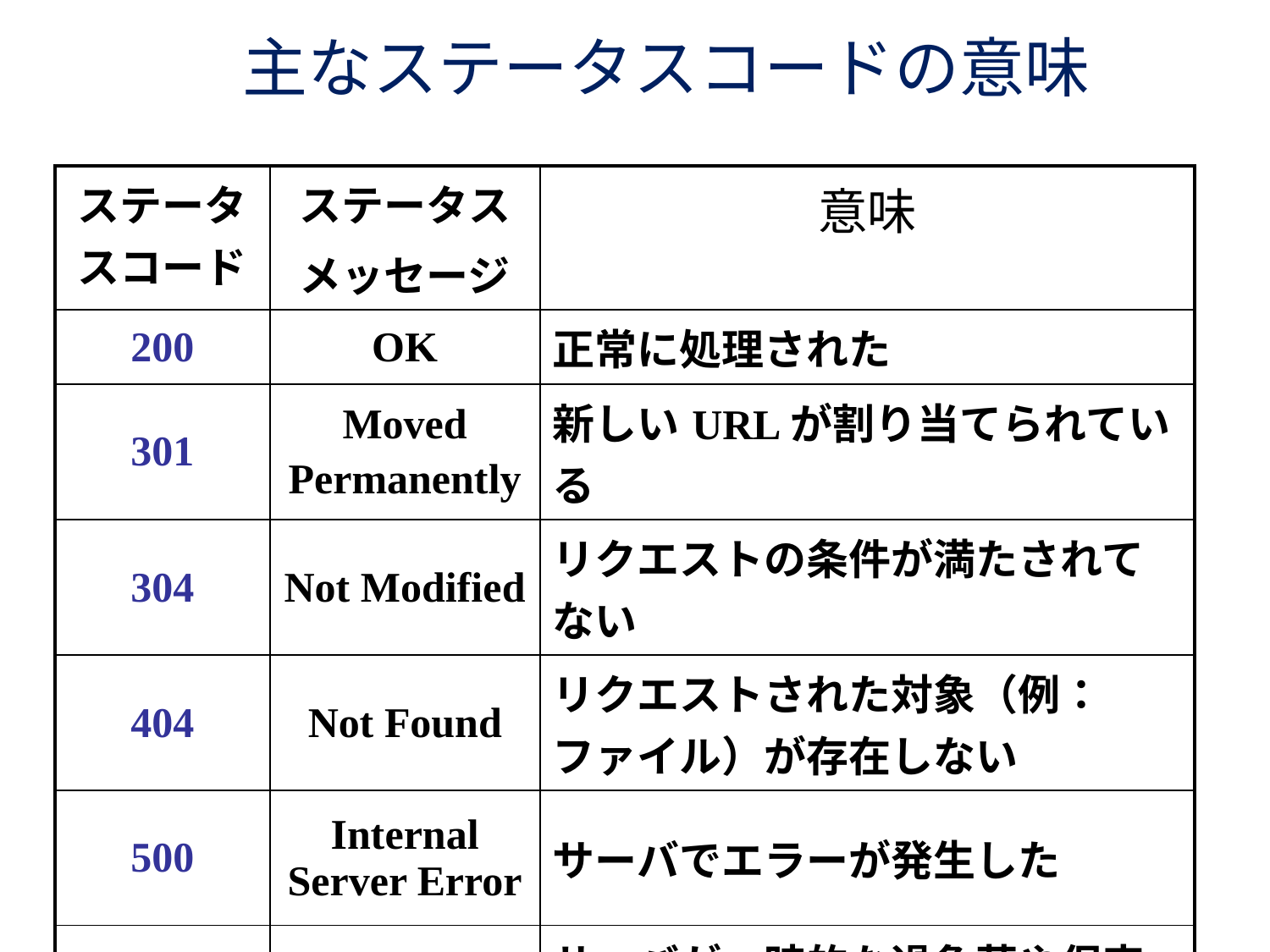

# 主なステータスコードの意味
200:OK:正常に処理された
301:Moved Permanently:新しいURLが割り当てられている
304:Not Modified:リクエストの条件が満たされてない
404:Not Found:リクエストされた対象（例：ファイル）が存在しない
500:Internal Server Error:サーバでエラーが発生した
503:Service  Unavailable: サーバﾞが一時的な過負荷や保守の為，リクエストの処理が出来ない

| ステータスコード | ステータス メッセージ | 意味 |
| --- | --- | --- |
| 200 | OK | 正常に処理された |
| 301 | Moved Permanently | 新しいURLが割り当てられている |
| 304 | Not Modified | リクエストの条件が満たされてない |
| 404 | Not Found | リクエストされた対象（例：ファイル）が存在しない |
| 500 | Internal Server Error | サーバでエラーが発生した |
| 503 | Service Unavailable | サーバが一時的な過負荷や保守の為，リクエストの処理が出来ない |